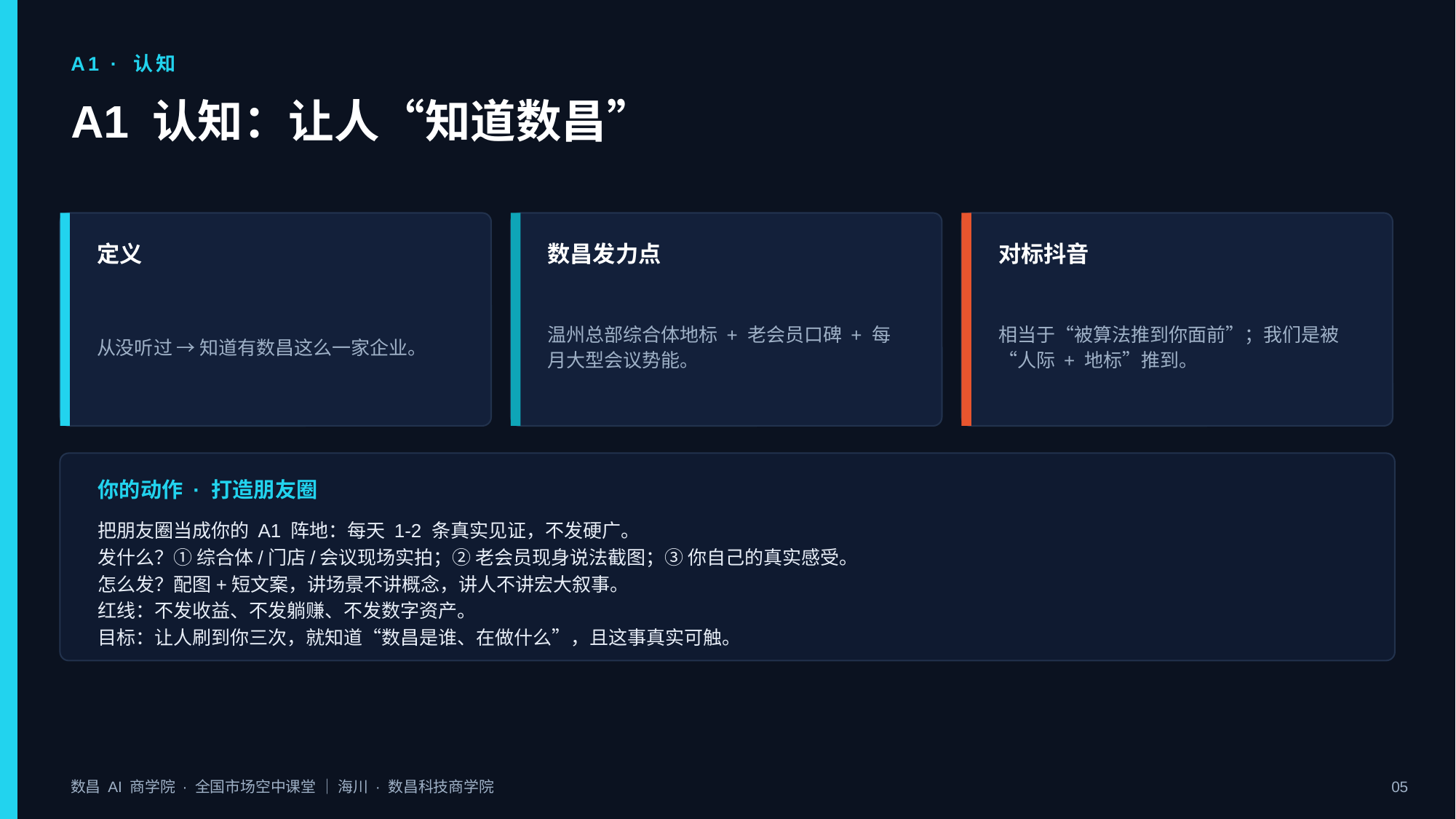

A1 · 认知
A1 认知：让人“知道数昌”

定义
数昌发力点
对标抖音
从没听过 → 知道有数昌这么一家企业。
温州总部综合体地标 + 老会员口碑 + 每月大型会议势能。
相当于“被算法推到你面前”；我们是被“人际 + 地标”推到。

你的动作 · 打造朋友圈
把朋友圈当成你的 A1 阵地：每天 1-2 条真实见证，不发硬广。
发什么？① 综合体/门店/会议现场实拍；② 老会员现身说法截图；③ 你自己的真实感受。
怎么发？配图+短文案，讲场景不讲概念，讲人不讲宏大叙事。
红线：不发收益、不发躺赚、不发数字资产。
目标：让人刷到你三次，就知道“数昌是谁、在做什么”，且这事真实可触。
数昌 AI 商学院 · 全国市场空中课堂 ｜ 海川 · 数昌科技商学院
05